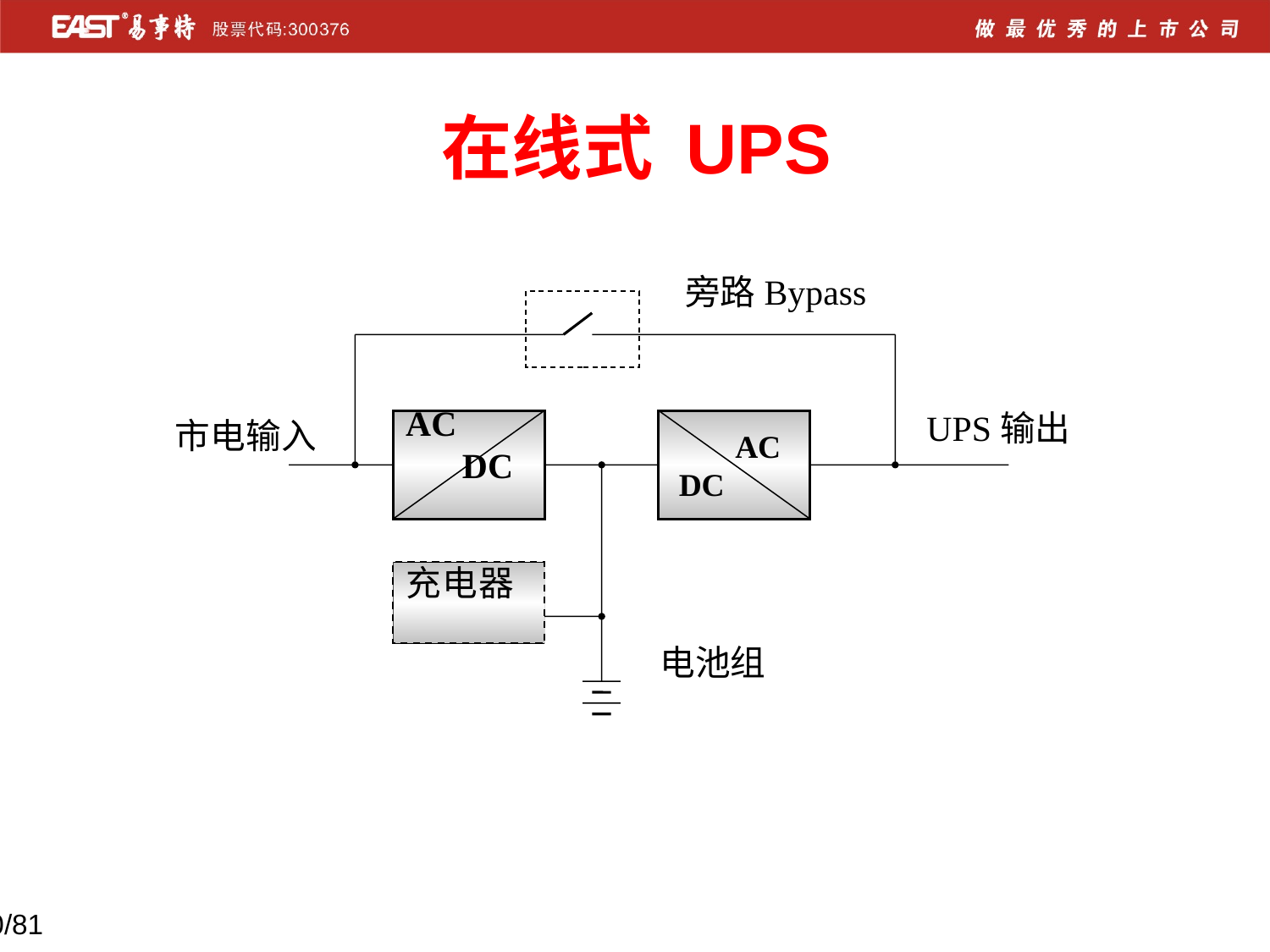

在线式 UPS
旁路Bypass

UPS输出
市电输入
AC
      DC

        AC
 DC

充电器

电池组